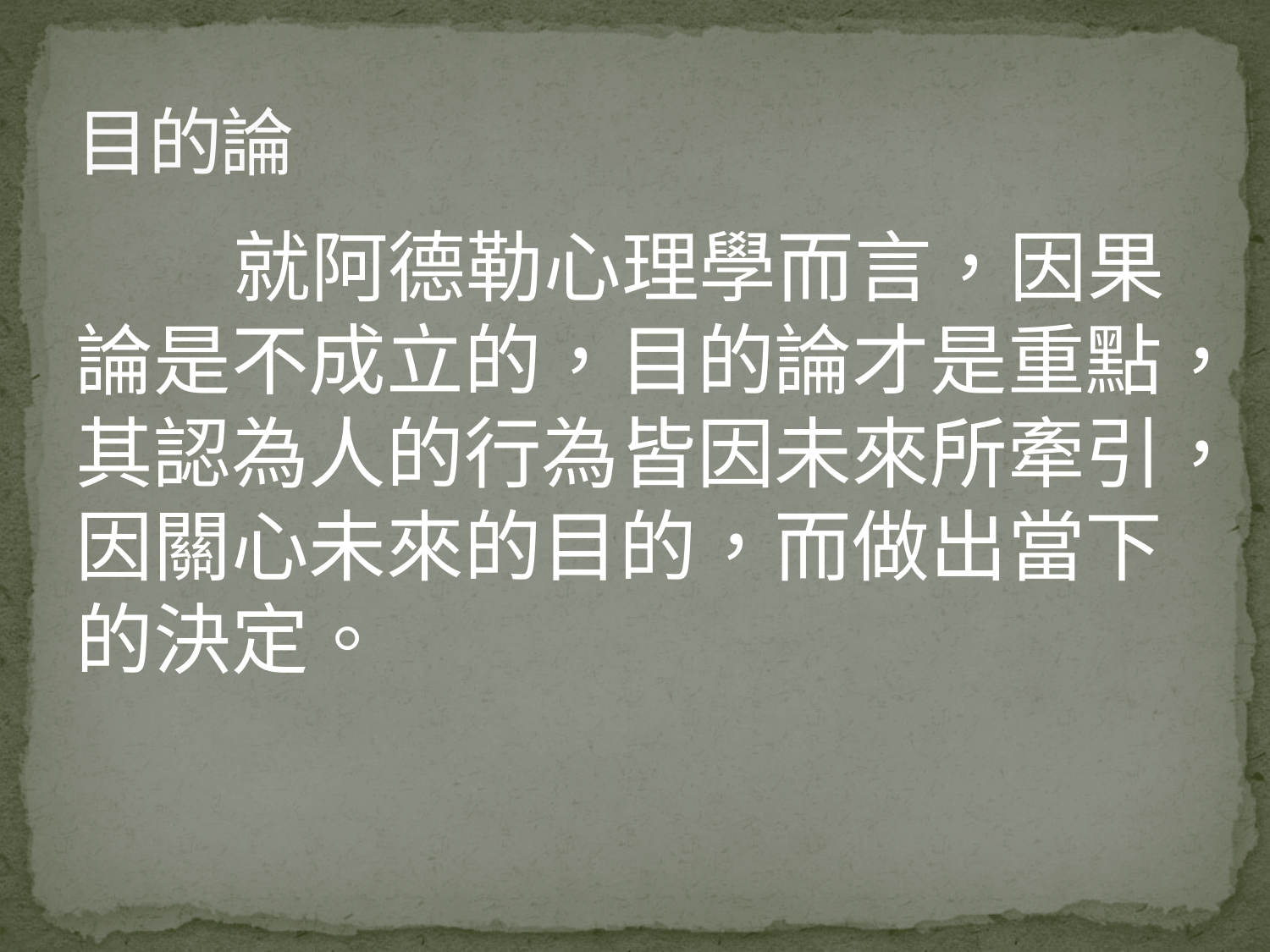

# 目的論
        就阿德勒心理學而言，因果論是不成立的，目的論才是重點，其認為人的行為皆因未來所牽引，因關心未來的目的，而做出當下的決定。